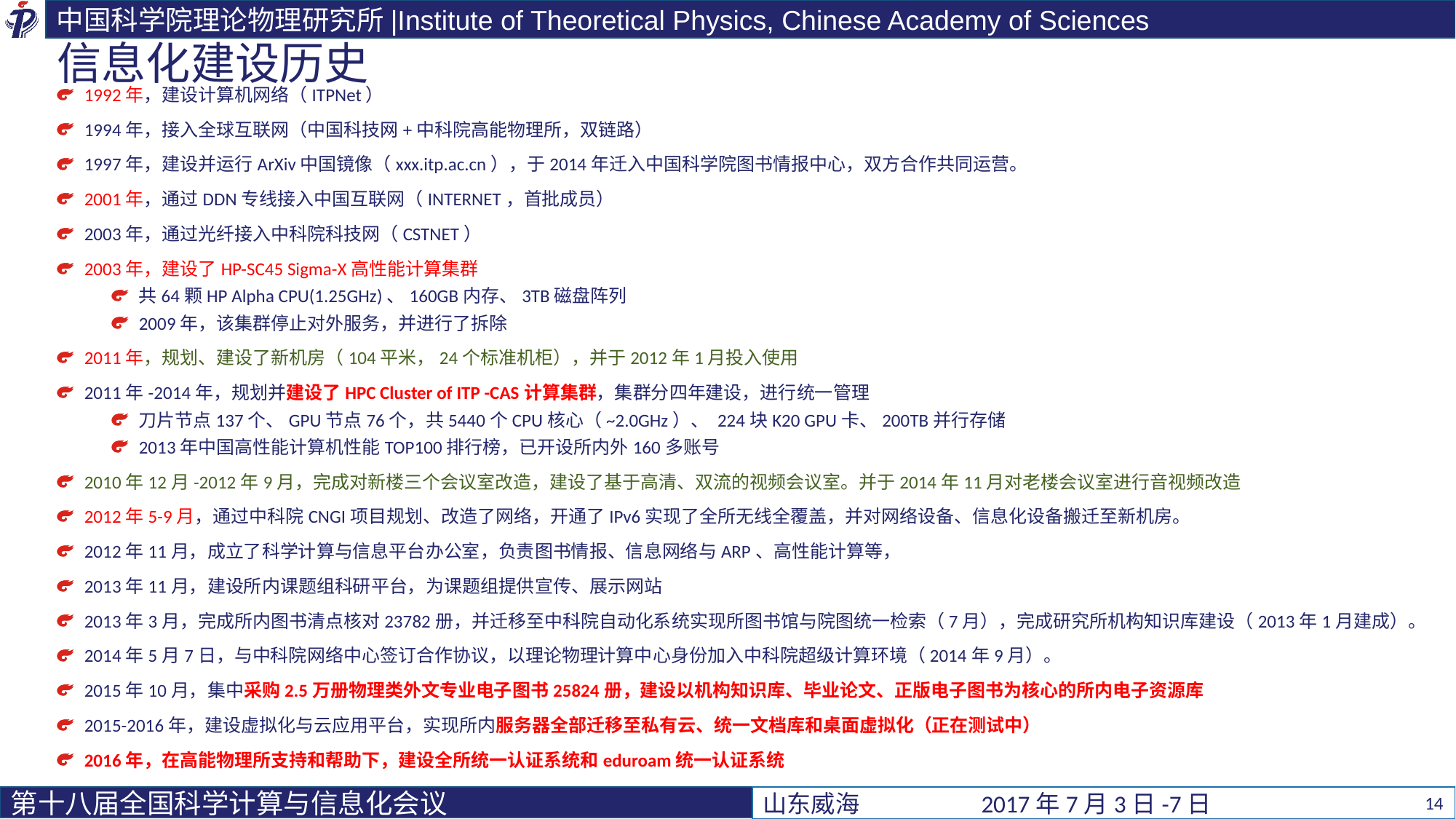

# 信息化建设历史
1992年，建设计算机网络（ITPNet）
1994年，接入全球互联网（中国科技网+中科院高能物理所，双链路）
1997年，建设并运行ArXiv中国镜像（xxx.itp.ac.cn），于2014年迁入中国科学院图书情报中心，双方合作共同运营。
2001年，通过DDN专线接入中国互联网（INTERNET，首批成员）
2003年，通过光纤接入中科院科技网（CSTNET）
2003年，建设了HP-SC45 Sigma-X高性能计算集群
共64颗HP Alpha CPU(1.25GHz)、160GB内存、3TB磁盘阵列
2009年，该集群停止对外服务，并进行了拆除
2011年，规划、建设了新机房（104平米，24个标准机柜），并于2012年1月投入使用
2011年-2014年，规划并建设了HPC Cluster of ITP -CAS计算集群，集群分四年建设，进行统一管理
刀片节点137个、GPU节点76个，共5440个CPU核心（~2.0GHz）、 224块K20 GPU卡、200TB并行存储
2013年中国高性能计算机性能TOP100排行榜，已开设所内外160多账号
2010年12月-2012年9月，完成对新楼三个会议室改造，建设了基于高清、双流的视频会议室。并于2014年11月对老楼会议室进行音视频改造
2012年5-9月，通过中科院CNGI项目规划、改造了网络，开通了IPv6实现了全所无线全覆盖，并对网络设备、信息化设备搬迁至新机房。
2012年11月，成立了科学计算与信息平台办公室，负责图书情报、信息网络与ARP、高性能计算等，
2013年11月，建设所内课题组科研平台，为课题组提供宣传、展示网站
2013年3月，完成所内图书清点核对23782册，并迁移至中科院自动化系统实现所图书馆与院图统一检索（7月），完成研究所机构知识库建设（2013年1月建成）。
2014年5月7日，与中科院网络中心签订合作协议，以理论物理计算中心身份加入中科院超级计算环境（2014年9月）。
2015年10月，集中采购2.5万册物理类外文专业电子图书25824册，建设以机构知识库、毕业论文、正版电子图书为核心的所内电子资源库
2015-2016年，建设虚拟化与云应用平台，实现所内服务器全部迁移至私有云、统一文档库和桌面虚拟化（正在测试中）
2016年，在高能物理所支持和帮助下，建设全所统一认证系统和eduroam统一认证系统
14